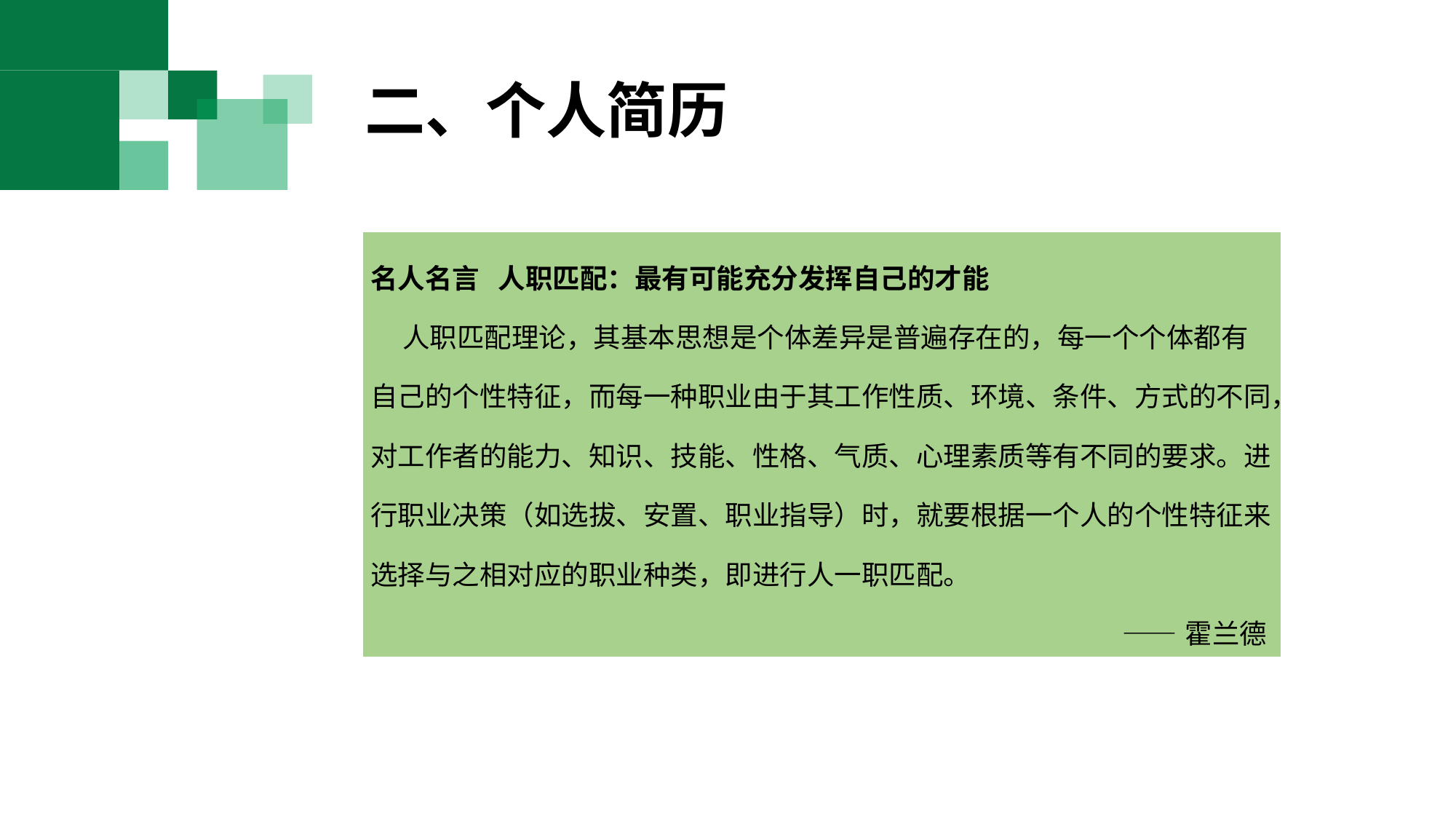

二、个人简历

| 名人名言  人职匹配：最有可能充分发挥自己的才能 人职匹配理论，其基本思想是个体差异是普遍存在的，每一个个体都有自己的个性特征，而每一种职业由于其工作性质、环境、条件、方式的不同，对工作者的能力、知识、技能、性格、气质、心理素质等有不同的要求。进行职业决策（如选拔、安置、职业指导）时，就要根据一个人的个性特征来选择与之相对应的职业种类，即进行人一职匹配。 ——霍兰德 |
| --- |